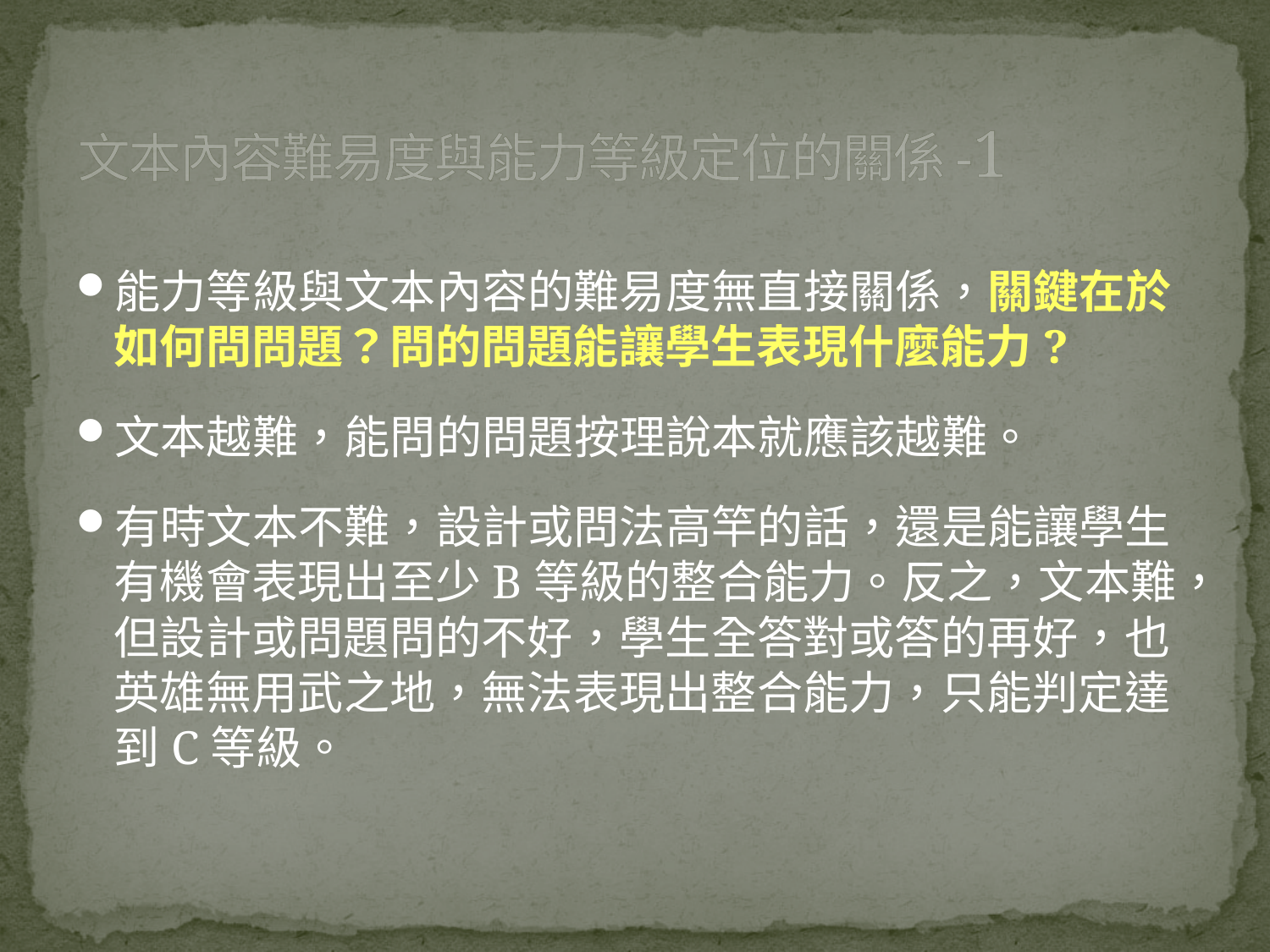

# 文本內容難易度與能力等級定位的關係-1
能力等級與文本內容的難易度無直接關係，關鍵在於如何問問題？問的問題能讓學生表現什麼能力?
文本越難，能問的問題按理說本就應該越難。
有時文本不難，設計或問法高竿的話，還是能讓學生有機會表現出至少B等級的整合能力。反之，文本難，但設計或問題問的不好，學生全答對或答的再好，也英雄無用武之地，無法表現出整合能力，只能判定達到C等級。